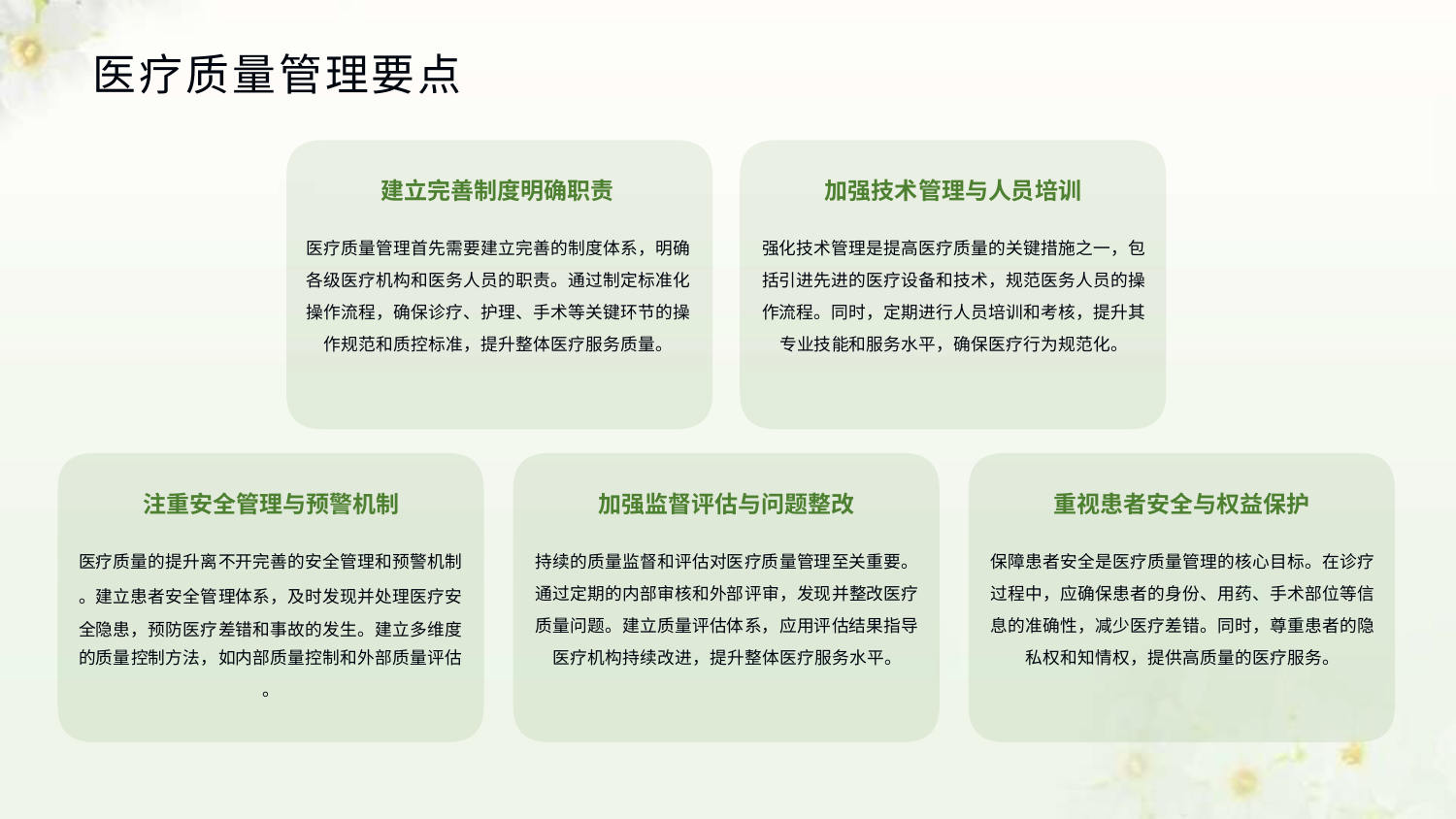

# 医疗质量管理要点

建立完善制度明确职责
加强技术管理与人员培训
医疗质量管理首先需要建立完善的制度体系，明确 各级医疗机构和医务人员的职责。通过制定标准化 操作流程，确保诊疗、护理、手术等关键环节的操 作规范和质控标准，提升整体医疗服务质量。
强化技术管理是提高医疗质量的关键措施之一，包 括引进先进的医疗设备和技术，规范医务人员的操 作流程。同时，定期进行人员培训和考核，提升其 专业技能和服务水平，确保医疗行为规范化。

注重安全管理与预警机制
加强监督评估与问题整改
重视患者安全与权益保护
保障患者安全是医疗质量管理的核心目标。在诊疗 过程中，应确保患者的身份、用药、手术部位等信 息的准确性，减少医疗差错。同时，尊重患者的隐 私权和知情权，提供高质量的医疗服务。
医疗质量的提升离不开完善的安全管理和预警机制
。建立患者安全管理体系，及时发现并处理医疗安 全隐患，预防医疗差错和事故的发生。建立多维度
的质量控制方法，如内部质量控制和外部质量评估
。
持续的质量监督和评估对医疗质量管理至关重要。 通过定期的内部审核和外部评审，发现并整改医疗 质量问题。建立质量评估体系，应用评估结果指导 医疗机构持续改进，提升整体医疗服务水平。